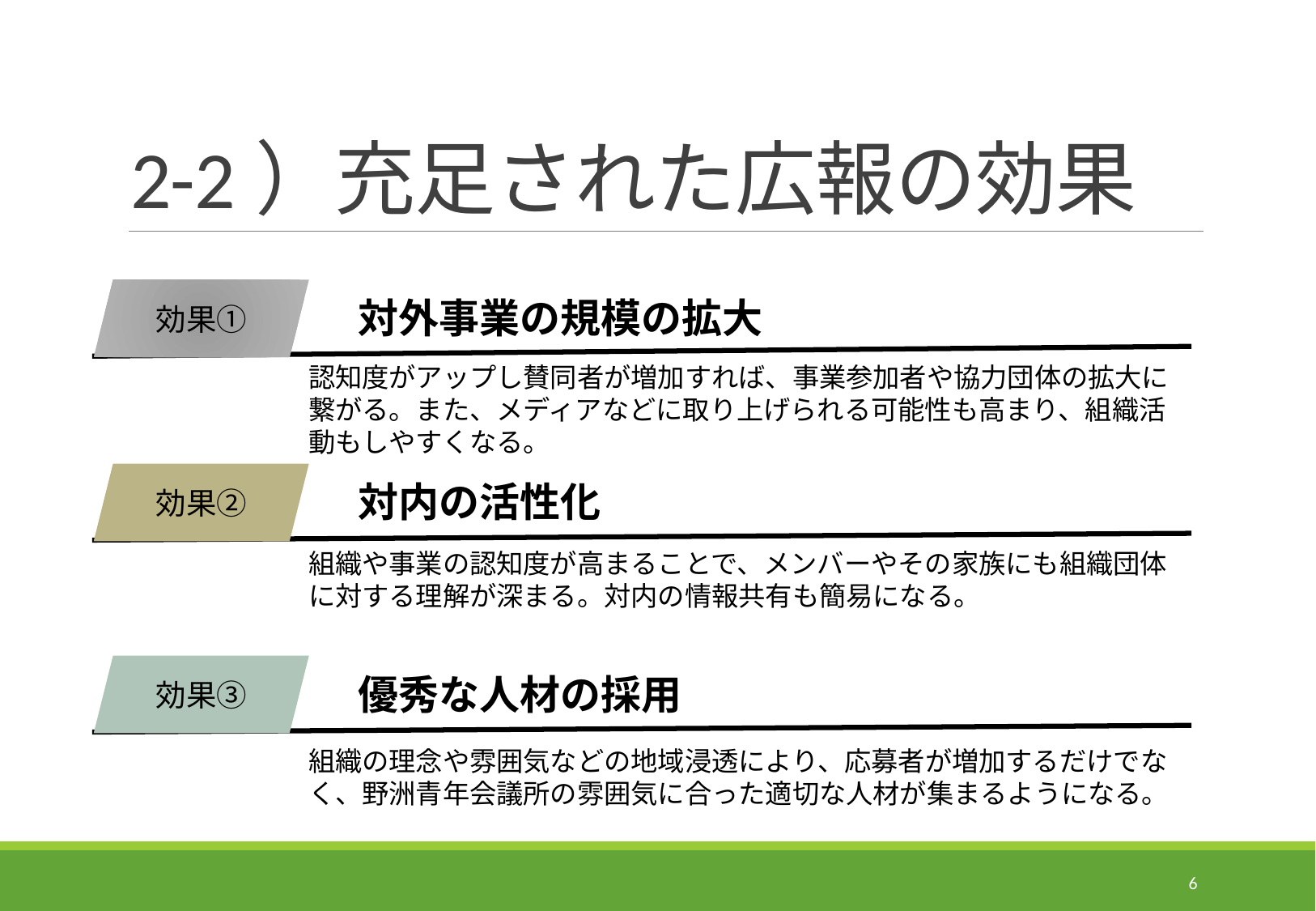

# 2-2）充足された広報の効果
効果①
対外事業の規模の拡大
認知度がアップし賛同者が増加すれば、事業参加者や協力団体の拡大に繋がる。また、メディアなどに取り上げられる可能性も高まり、組織活動もしやすくなる。
効果②
対内の活性化
組織や事業の認知度が高まることで、メンバーやその家族にも組織団体に対する理解が深まる。対内の情報共有も簡易になる。
効果③
優秀な人材の採用
組織の理念や雰囲気などの地域浸透により、応募者が増加するだけでなく、野洲青年会議所の雰囲気に合った適切な人材が集まるようになる。
6